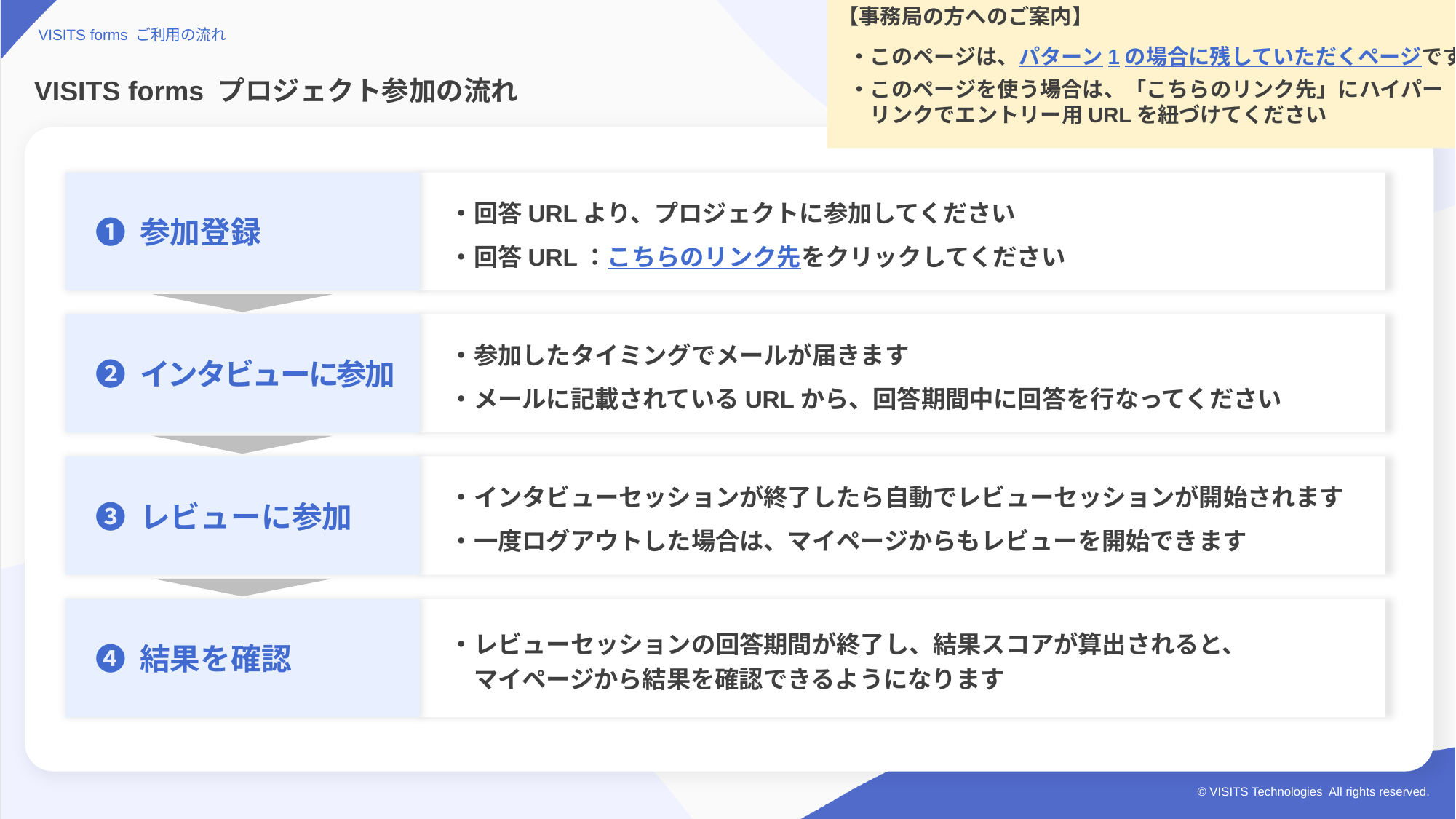

【事務局の方へのご案内】

 ・このページは、パターン1の場合に残していただくページです

 ・このページを使う場合は、「こちらのリンク先」にハイパー
 　リンクでエントリー用URLを紐づけてください
VISITS forms ご利用の流れ
# VISITS forms プロジェクト参加の流れ

❶ 参加登録
・回答URLより、プロジェクトに参加してください

・回答URL：こちらのリンク先をクリックしてください

❷ インタビューに参加
・参加したタイミングでメールが届きます

・メールに記載されているURLから、回答期間中に回答を行なってください

❸ レビューに参加
・インタビューセッションが終了したら自動でレビューセッションが開始されます

・一度ログアウトした場合は、マイページからもレビューを開始できます

❹ 結果を確認
・レビューセッションの回答期間が終了し、結果スコアが算出されると、
　マイページから結果を確認できるようになります
© VISITS Technologies  All rights reserved.